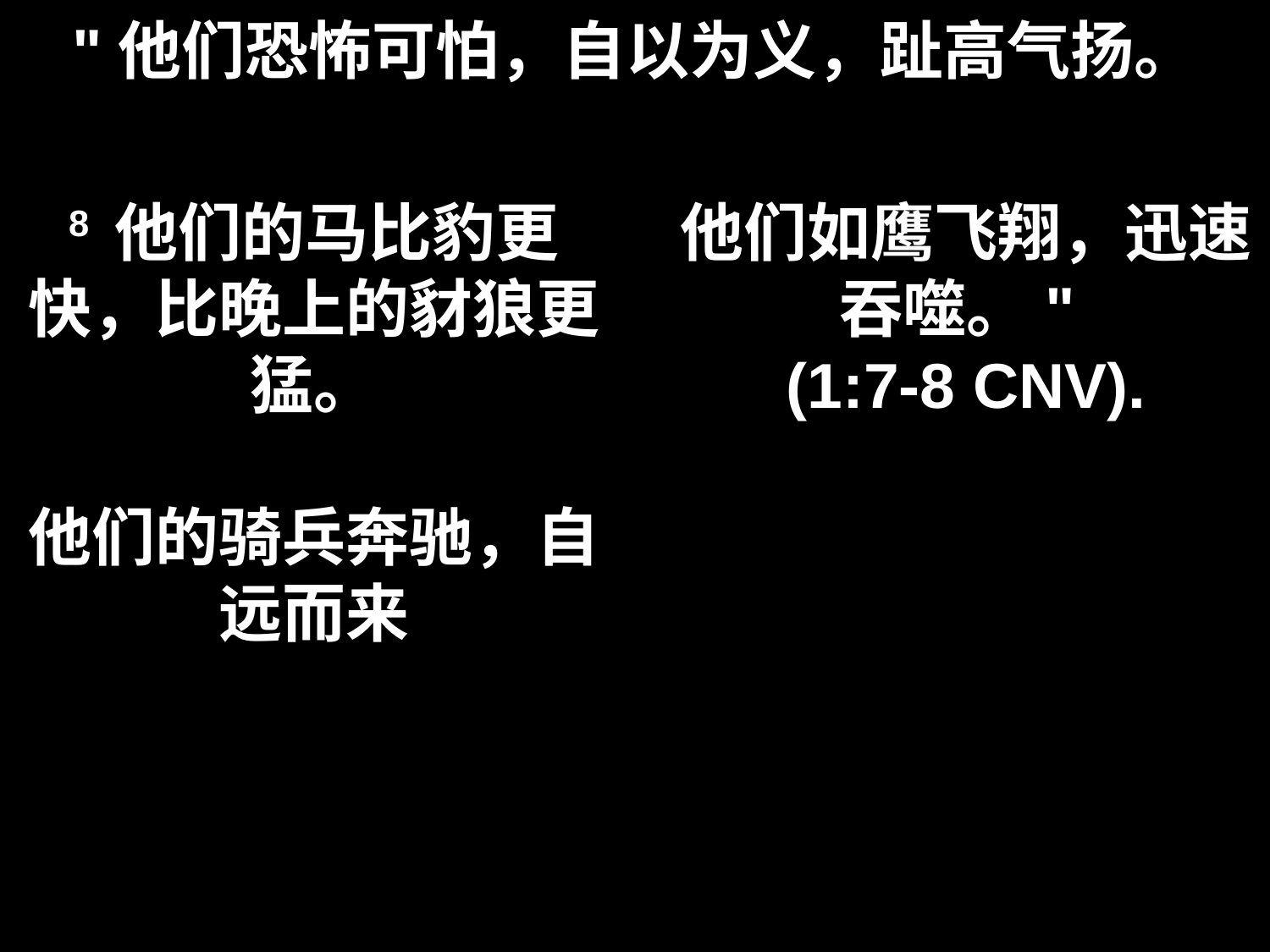

# "他们恐怖可怕，自以为义，趾高气扬。
8 他们的马比豹更快，比晚上的豺狼更猛。

他们的骑兵奔驰，自远而来
他们如鹰飞翔，迅速吞噬。"
(1:7-8 CNV).